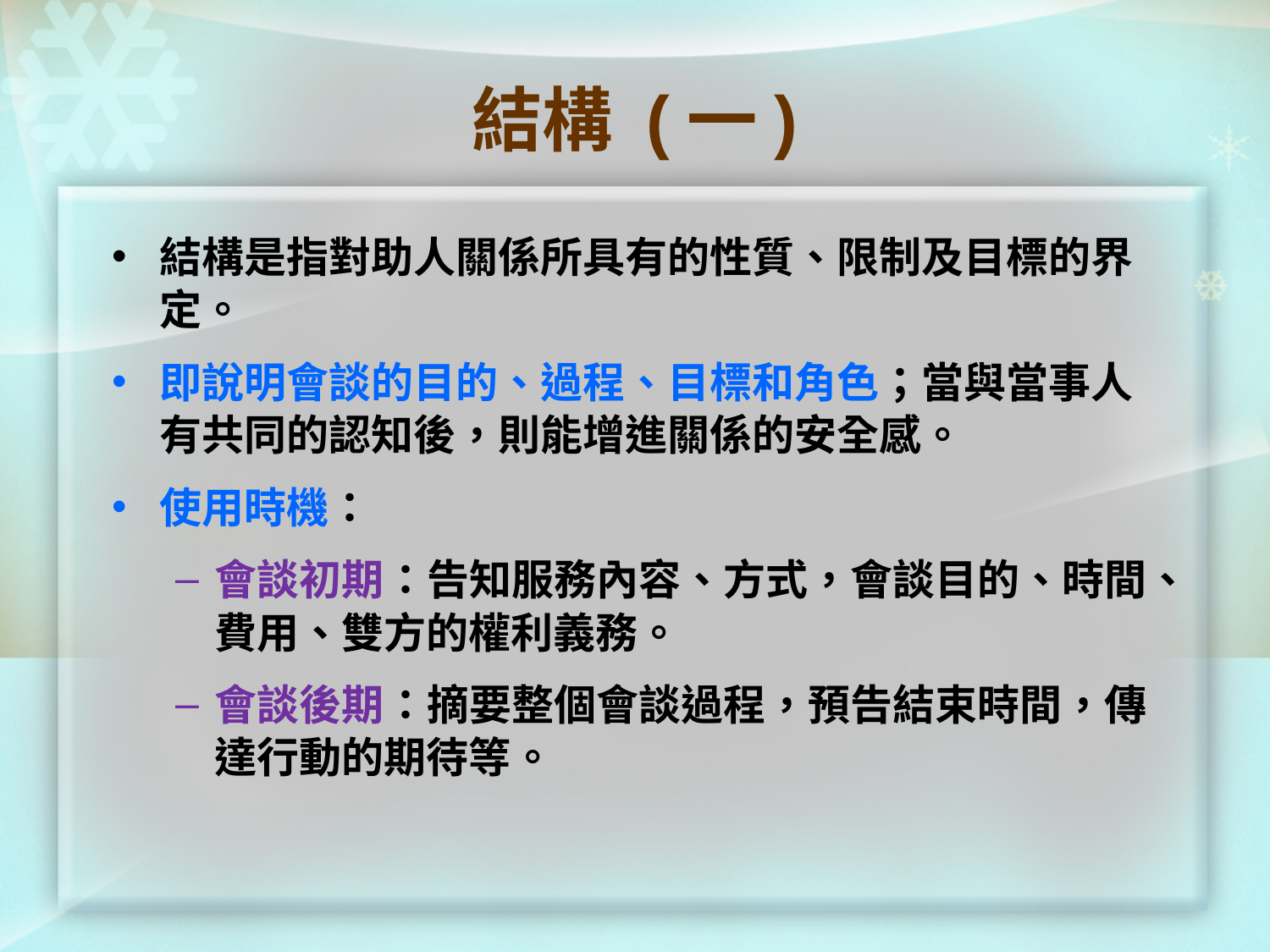

# 結構 (一)
結構是指對助人關係所具有的性質、限制及目標的界定。
即說明會談的目的、過程、目標和角色；當與當事人有共同的認知後，則能增進關係的安全感。
使用時機：
會談初期：告知服務內容、方式，會談目的、時間、費用、雙方的權利義務。
會談後期：摘要整個會談過程，預告結束時間，傳達行動的期待等。